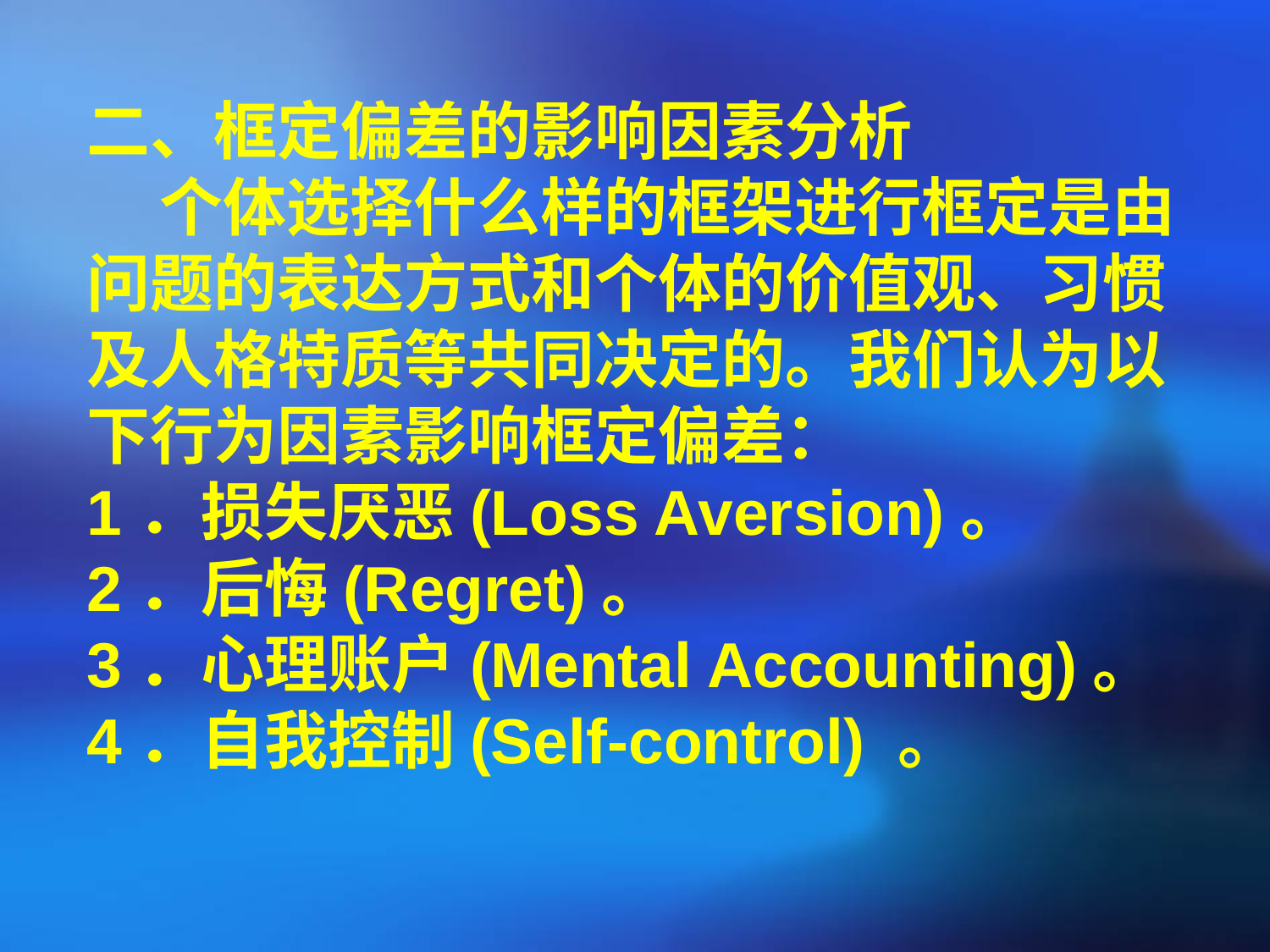

二、框定偏差的影响因素分析
    个体选择什么样的框架进行框定是由问题的表达方式和个体的价值观、习惯及人格特质等共同决定的。我们认为以下行为因素影响框定偏差：
1．损失厌恶(Loss Aversion)。
2．后悔(Regret)。
3．心理账户(Mental Accounting)。
4．自我控制(Self-control) 。